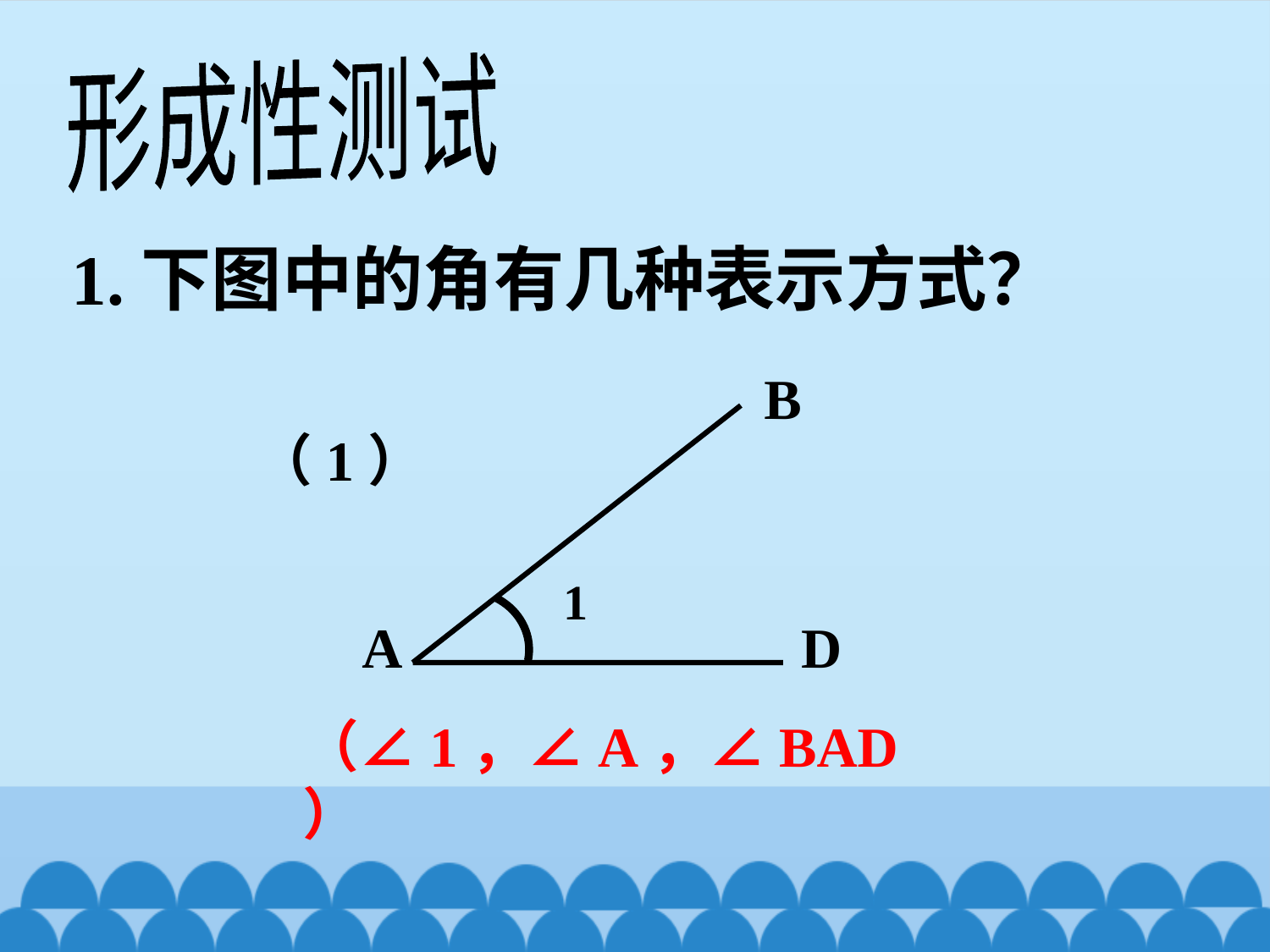

形成性测试
1.下图中的角有几种表示方式？
B

（1）
1

A
D

（∠1，∠A，∠BAD）